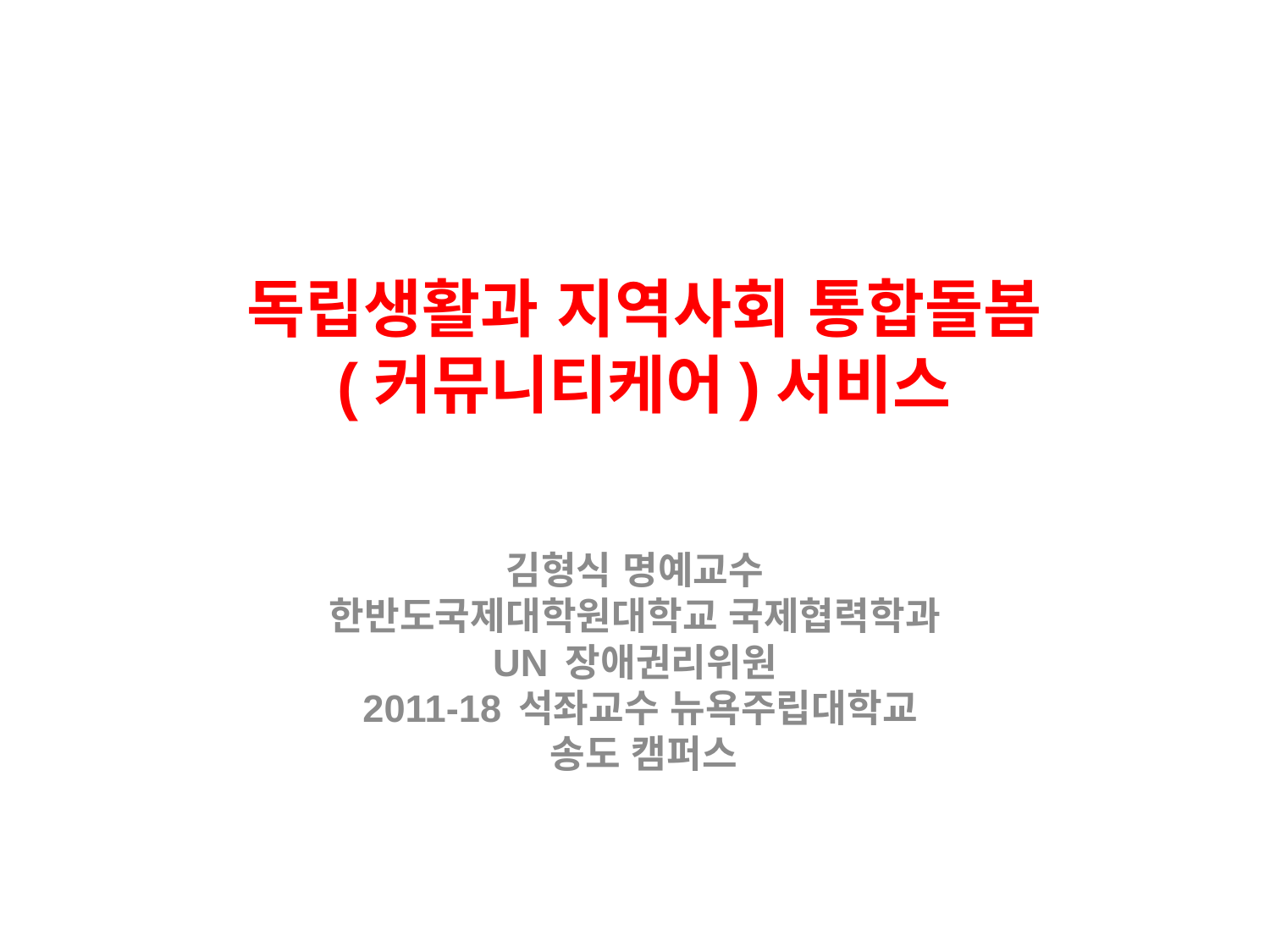

# 독립생활과 지역사회 통합돌봄 (커뮤니티케어)서비스
김형식 명예교수
한반도국제대학원대학교 국제협력학과
UN 장애권리위원
 2011-18 석좌교수 뉴욕주립대학교
 송도 캠퍼스